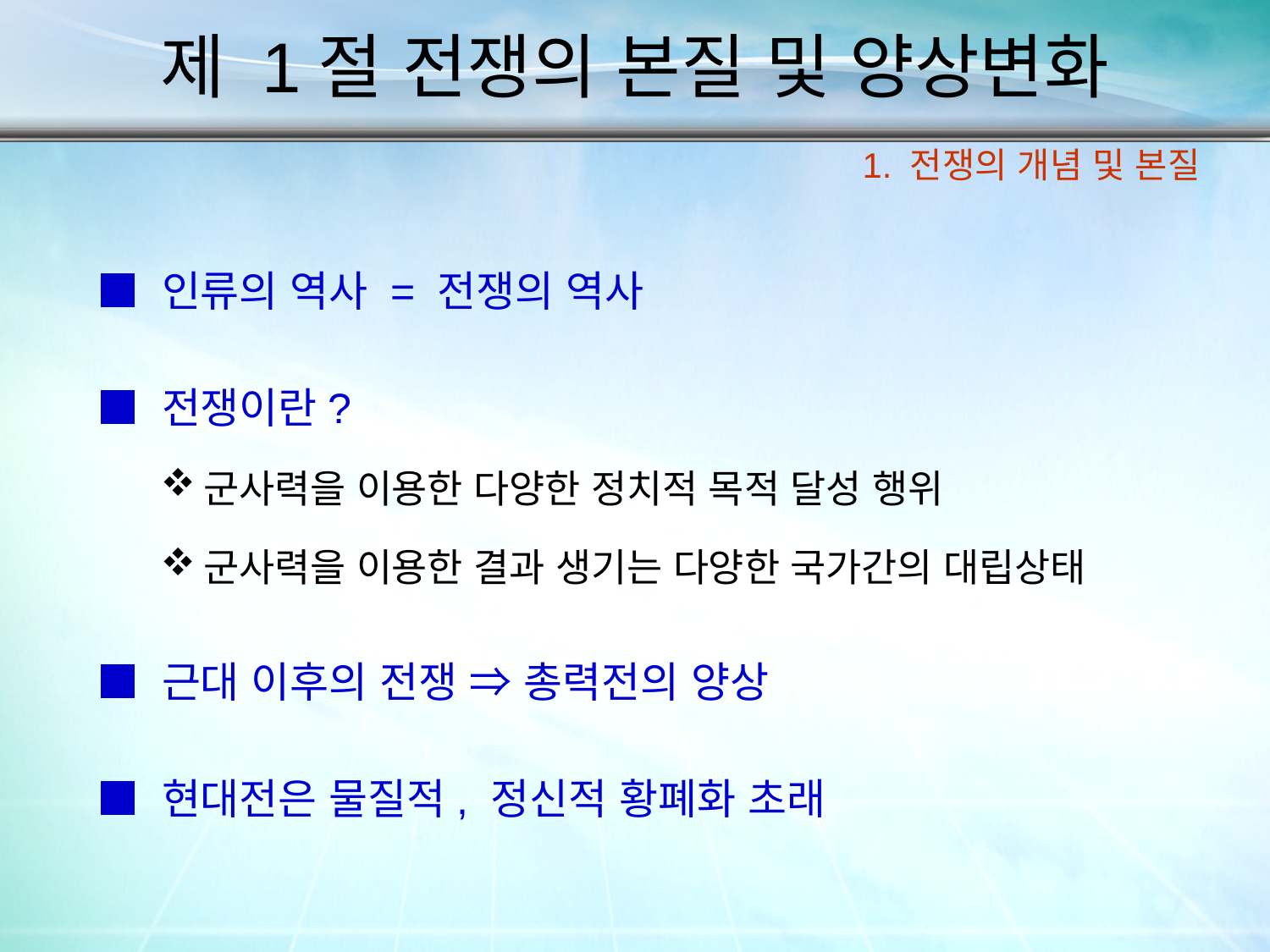

# 제 1절 전쟁의 본질 및 양상변화
1. 전쟁의 개념 및 본질
■ 인류의 역사 = 전쟁의 역사
■ 전쟁이란?
군사력을 이용한 다양한 정치적 목적 달성 행위
군사력을 이용한 결과 생기는 다양한 국가간의 대립상태
■ 근대 이후의 전쟁 ⇒ 총력전의 양상
■ 현대전은 물질적, 정신적 황폐화 초래